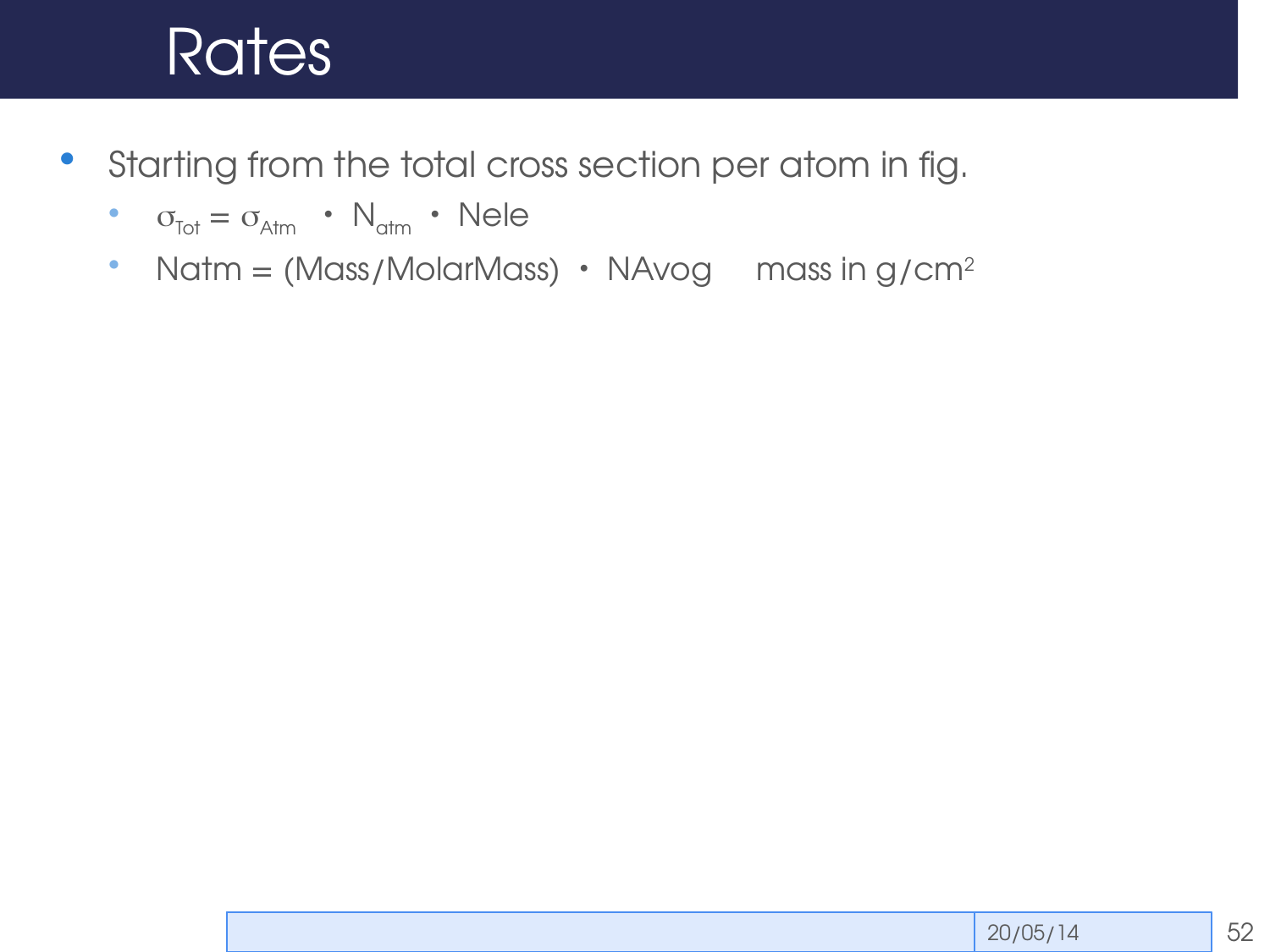

# Rates
Starting from the total cross section per atom in fig.
σTot = σAtm ・Natm・Nele
Natm = (Mass/MolarMass)・NAvog     mass in g/cm2
Mauro Raggi & Venelin Kozhuharov - I.N.F.N. - LNF
20/05/14
52